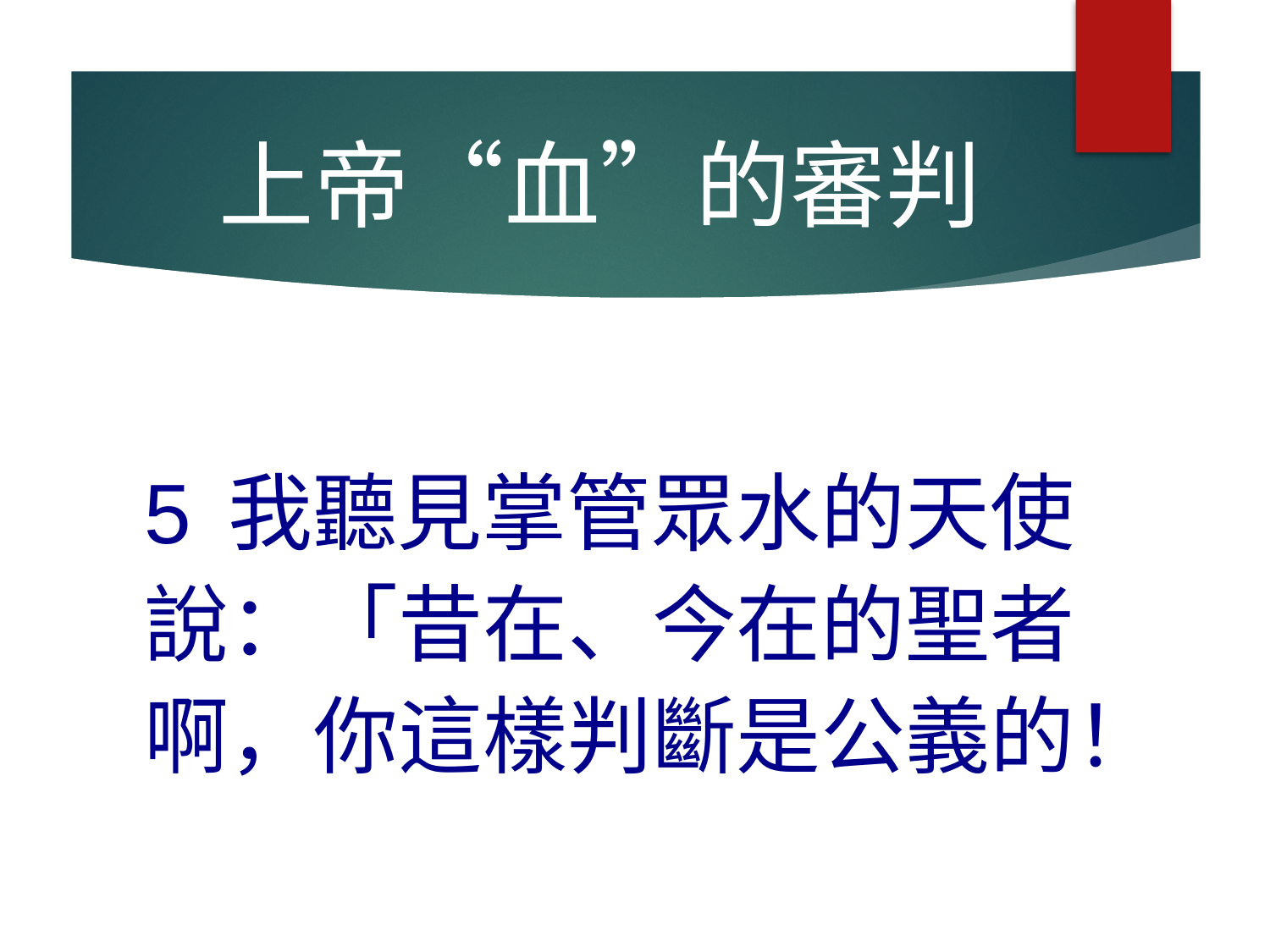

# 上帝“血”的審判
5 我聽見掌管眾水的天使說：「昔在、今在的聖者啊，你這樣判斷是公義的！